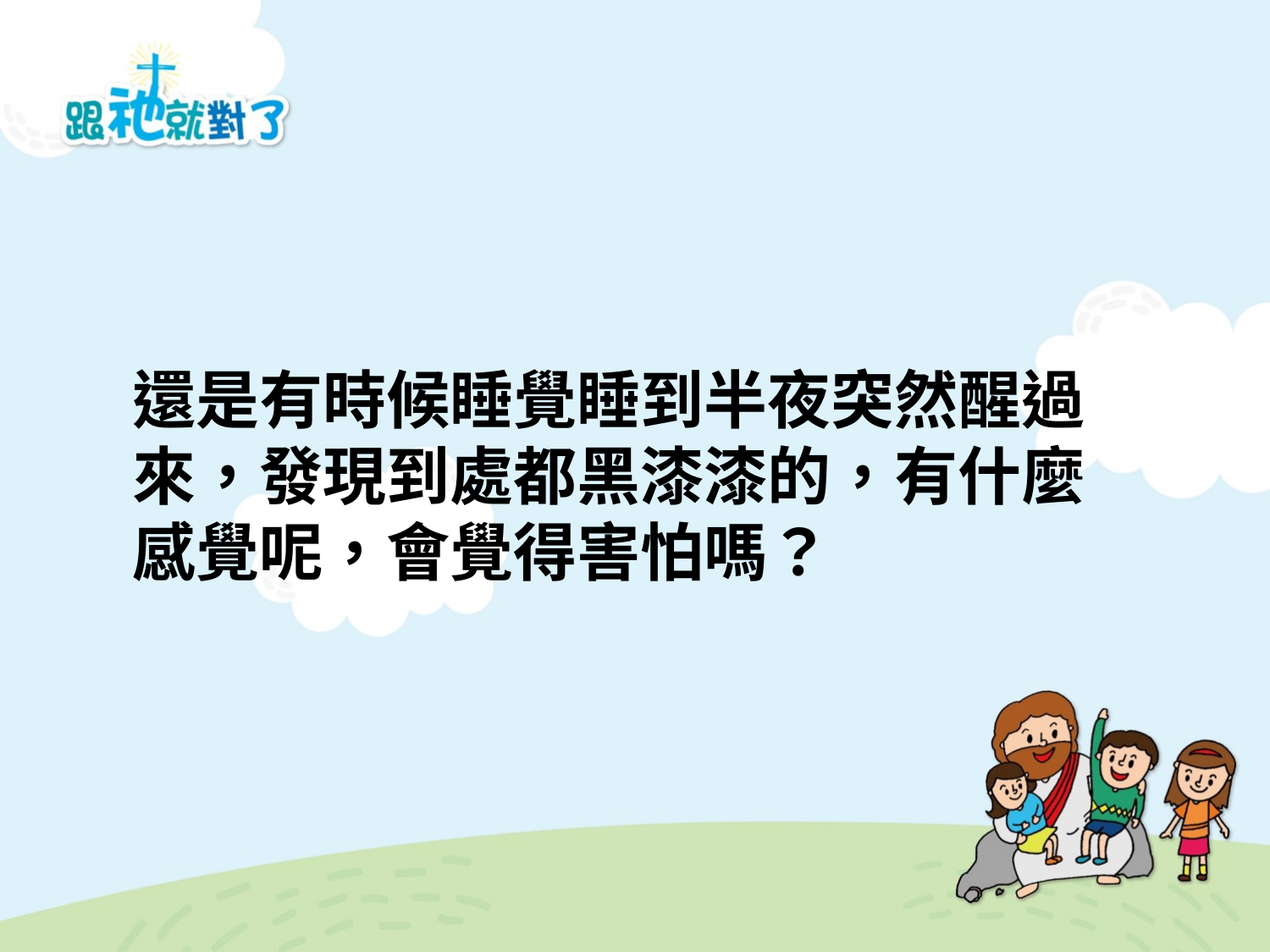

還是有時候睡覺睡到半夜突然醒過來，發現到處都黑漆漆的，有什麼感覺呢，會覺得害怕嗎？